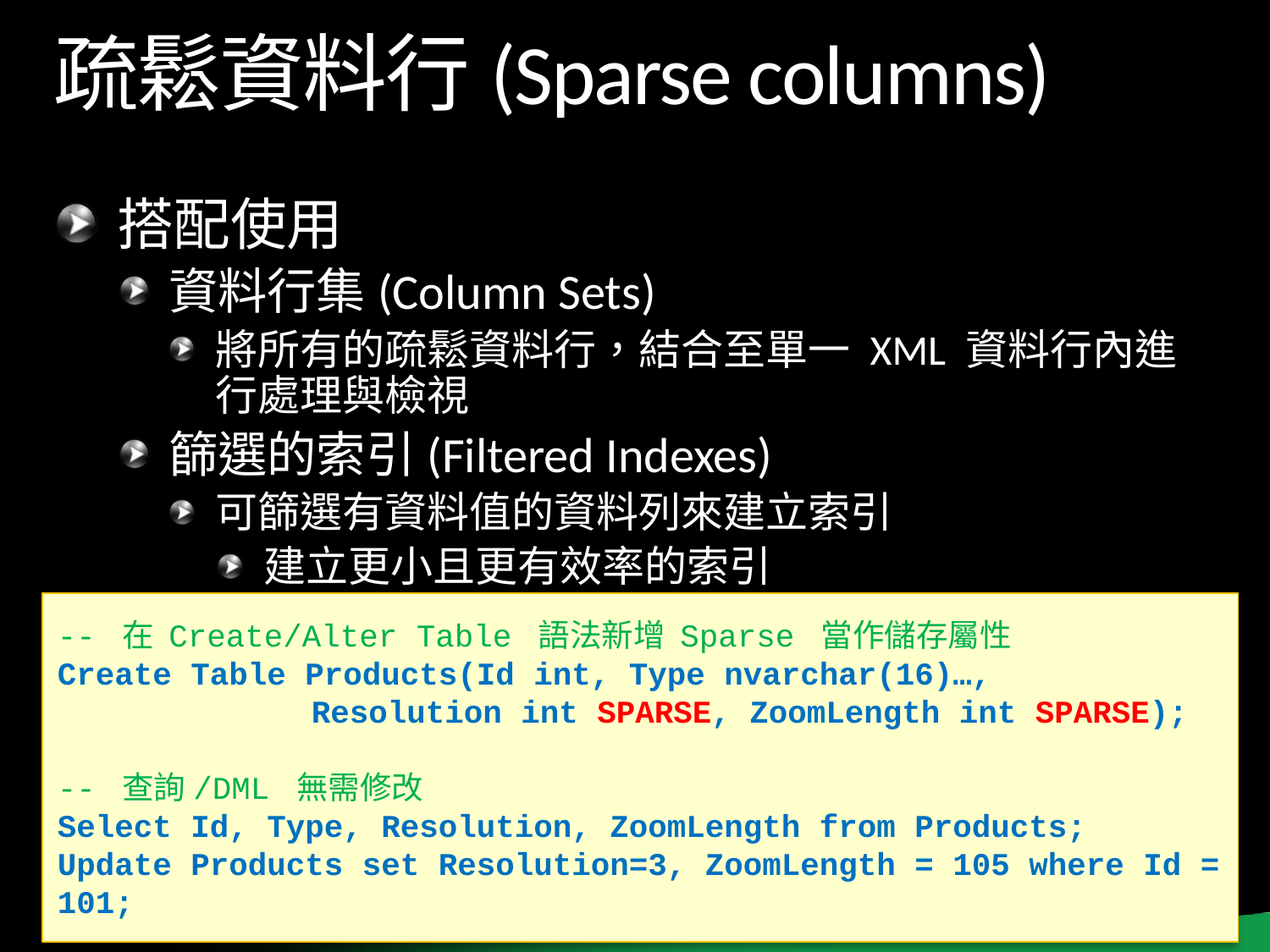

# 疏鬆資料行(Sparse columns)
搭配使用
資料行集(Column Sets)
將所有的疏鬆資料行，結合至單一 XML 資料行內進行處理與檢視
篩選的索引(Filtered Indexes)
可篩選有資料值的資料列來建立索引
建立更小且更有效率的索引
-- 在 Create/Alter Table 語法新增 Sparse 當作儲存屬性
Create Table Products(Id int, Type nvarchar(16)…,
		Resolution int SPARSE, ZoomLength int SPARSE);

-- 查詢/DML 無需修改
Select Id, Type, Resolution, ZoomLength from Products;
Update Products set Resolution=3, ZoomLength = 105 where Id = 101;